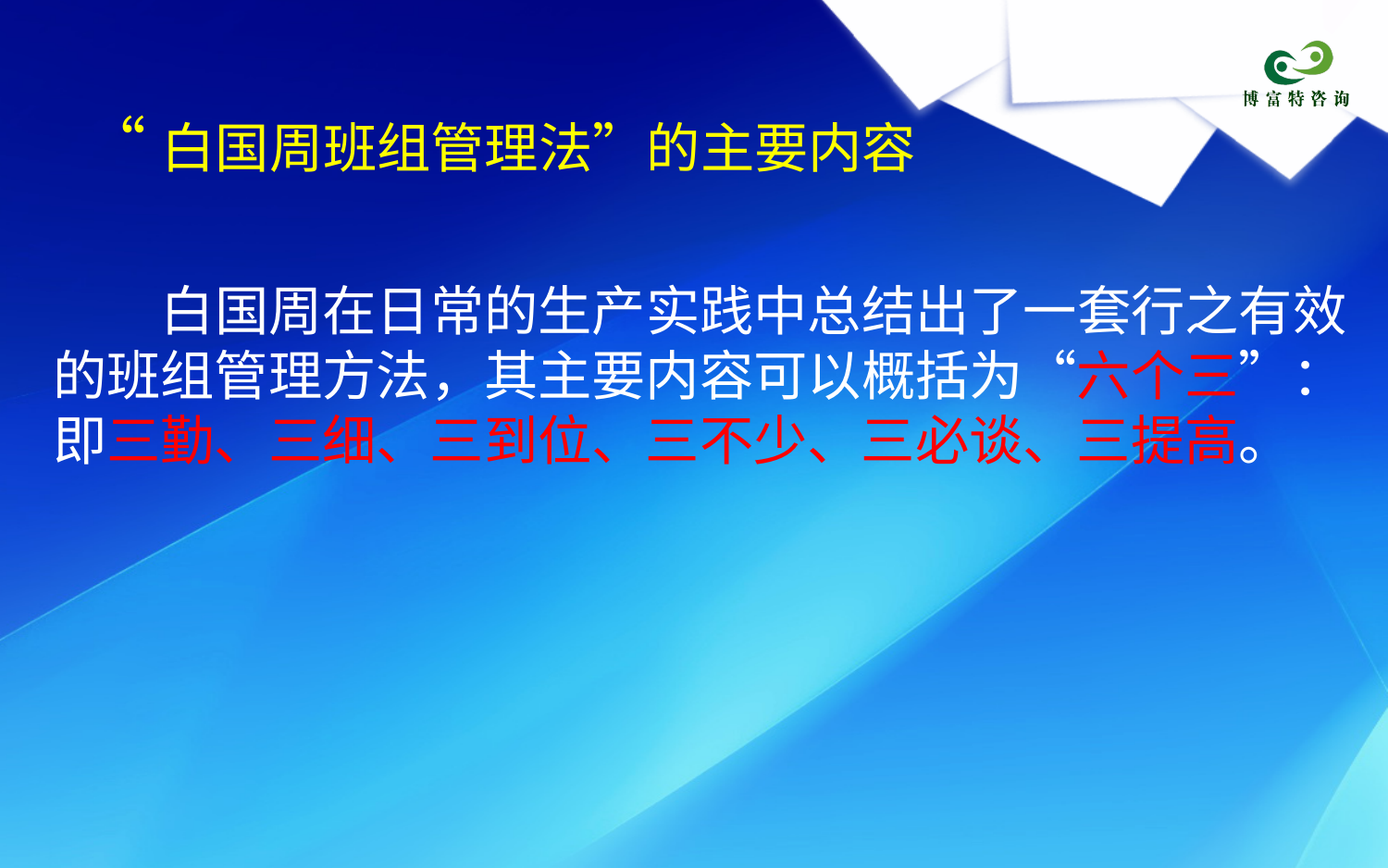

“白国周班组管理法”的主要内容
        白国周在日常的生产实践中总结出了一套行之有效的班组管理方法，其主要内容可以概括为“六个三”：即三勤、三细、三到位、三不少、三必谈、三提高。